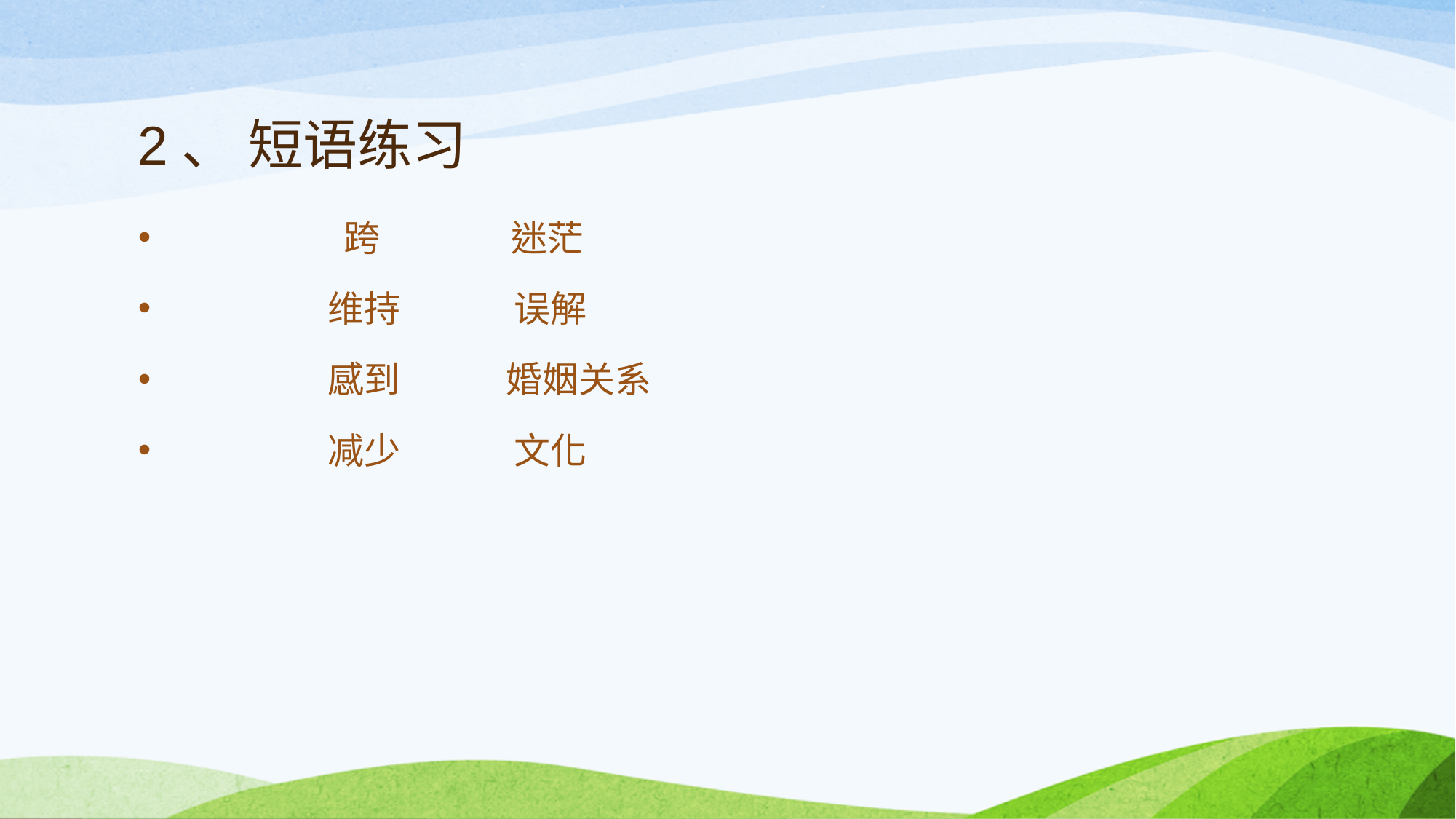

# 2、 短语练习
                   跨                迷茫
                 维持              误解
                 感到             婚姻关系
                 减少              文化